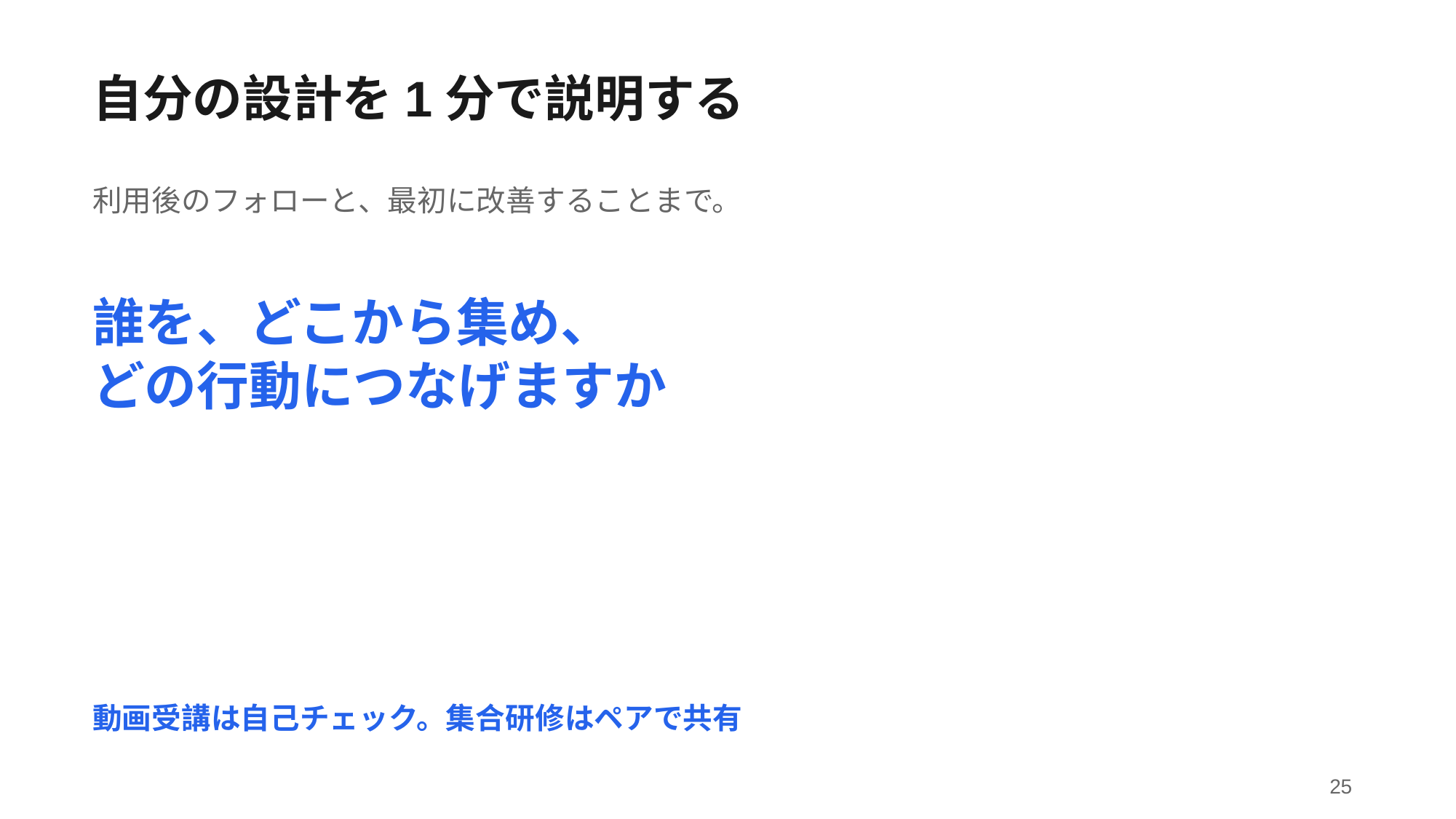

自分の設計を1分で説明する
利用後のフォローと、最初に改善することまで。
誰を、どこから集め、
どの行動につなげますか
動画受講は自己チェック。集合研修はペアで共有
25